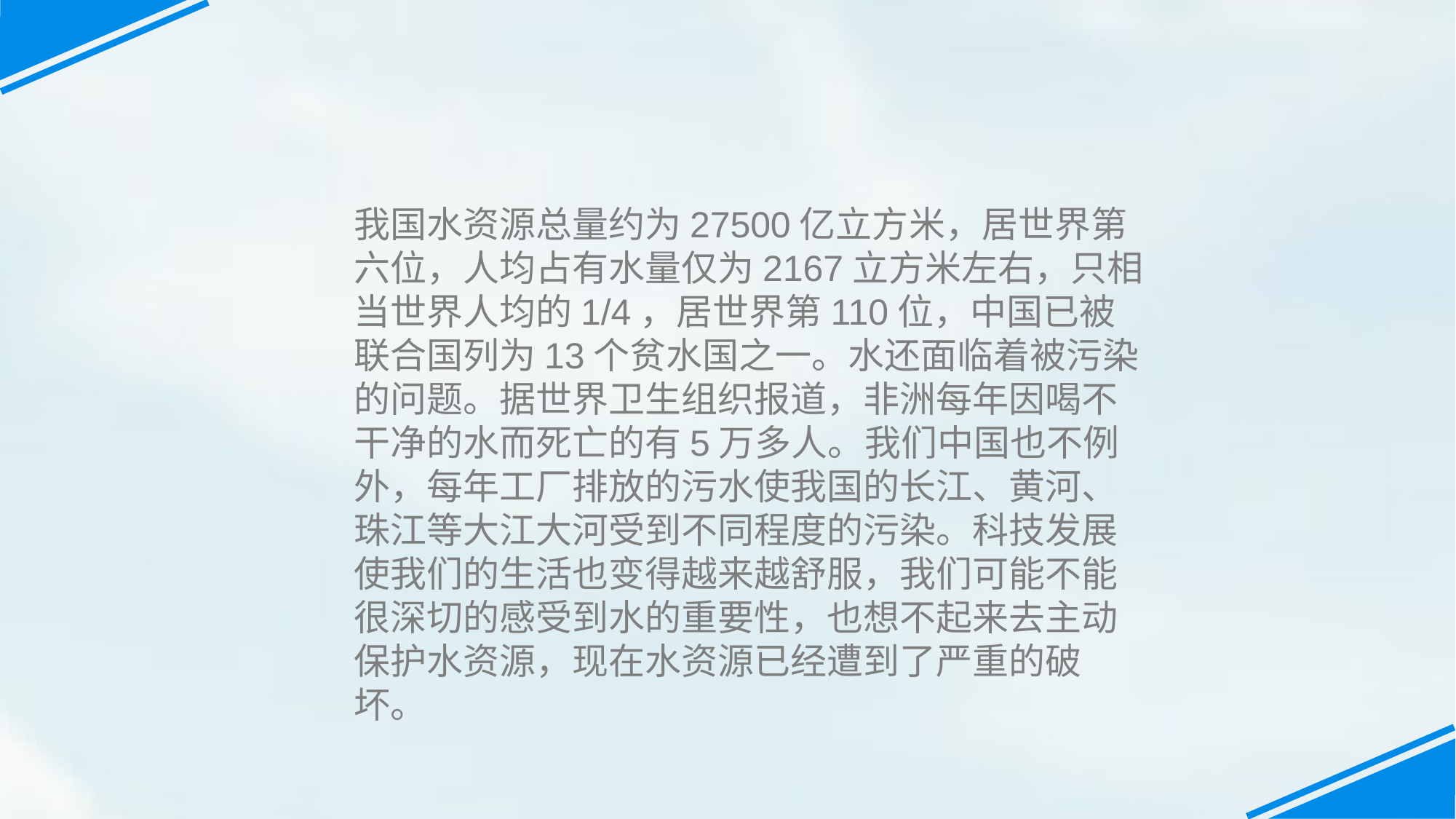

我国水资源总量约为27500亿立方米，居世界第六位，人均占有水量仅为2167立方米左右，只相当世界人均的1/4，居世界第110位，中国已被联合国列为13个贫水国之一。水还面临着被污染的问题。据世界卫生组织报道，非洲每年因喝不干净的水而死亡的有5万多人。我们中国也不例外，每年工厂排放的污水使我国的长江、黄河、珠江等大江大河受到不同程度的污染。科技发展使我们的生活也变得越来越舒服，我们可能不能很深切的感受到水的重要性，也想不起来去主动保护水资源，现在水资源已经遭到了严重的破坏。